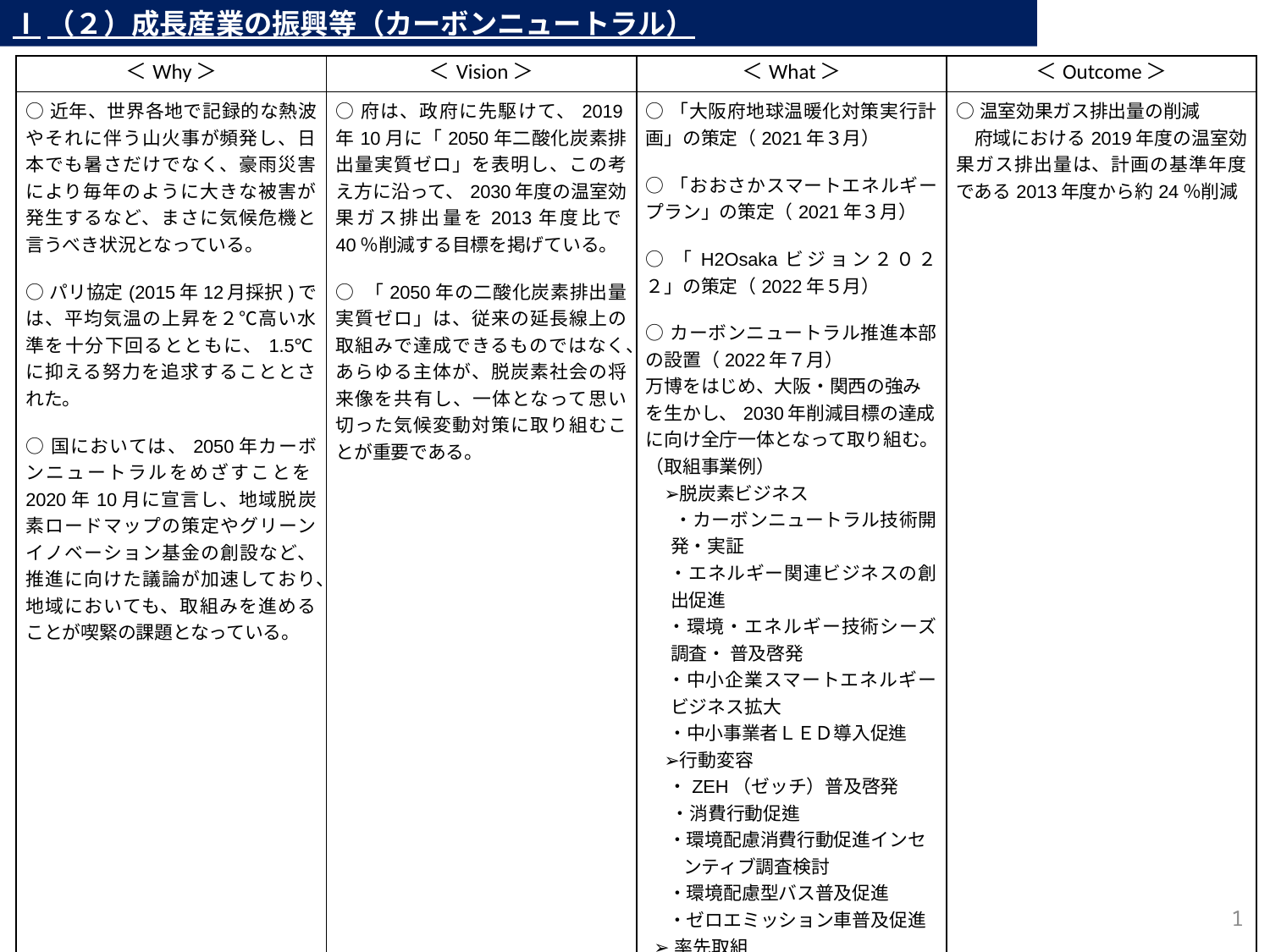

Ⅰ（２）成長産業の振興等（カーボンニュートラル）
| ＜Why＞ | ＜Vision＞ | ＜What＞ | ＜Outcome＞ |
| --- | --- | --- | --- |
| ○近年、世界各地で記録的な熱波やそれに伴う山火事が頻発し、日本でも暑さだけでなく、豪雨災害により毎年のように大きな被害が発生するなど、まさに気候危機と言うべき状況となっている。 ○パリ協定(2015年12月採択)では、平均気温の上昇を２℃高い水準を十分下回るとともに、1.5℃に抑える努力を追求することとされた。 ○国においては、2050年カーボンニュートラルをめざすことを2020年10月に宣言し、地域脱炭素ロードマップの策定やグリーンイノベーション基金の創設など、推進に向けた議論が加速しており、地域においても、取組みを進めることが喫緊の課題となっている。 | ○府は、政府に先駆けて、2019年10月に「2050年二酸化炭素排出量実質ゼロ」を表明し、この考え方に沿って、2030年度の温室効果ガス排出量を2013年度比で40％削減する目標を掲げている。 ○ 「2050年の二酸化炭素排出量実質ゼロ」は、従来の延長線上の取組みで達成できるものではなく、あらゆる主体が、脱炭素社会の将来像を共有し、一体となって思い切った気候変動対策に取り組むことが重要である。 | ○「大阪府地球温暖化対策実行計画」の策定（2021年３月） ○「おおさかスマートエネルギープラン」の策定（2021年３月） ○「H2Osakaビジョン２０２２」の策定（2022年５月） ○カーボンニュートラル推進本部の設置（2022年７月） 万博をはじめ、大阪・関西の強みを生かし、2030年削減目標の達成に向け全庁一体となって取り組む。 （取組事業例） 　➢脱炭素ビジネス 　・カーボンニュートラル技術開発・実証 　 ・エネルギー関連ビジネスの創出促進 ・環境・エネルギー技術シーズ調査・ 普及啓発 ・中小企業スマートエネルギービジネス拡大 　 ・中小事業者ＬＥＤ導入促進 　➢行動変容 　 ・ZEH（ゼッチ）普及啓発 ・消費行動促進 　 ・環境配慮消費行動促進インセ ンティブ調査検討 　 ・環境配慮型バス普及促進 　 ・ゼロエミッション車普及促進 ➢率先取組 　 ・府有施設の新築等時のZEB化 　　 の推進 ・公用車へのゼロエミッション車を中心とした電動車の導入 ○大阪府気候変動対策推進条例の 改正施行（2023年４月全部施行） | ○温室効果ガス排出量の削減 　府域における2019年度の温室効果ガス排出量は、計画の基準年度である2013年度から約24％削減 |
1